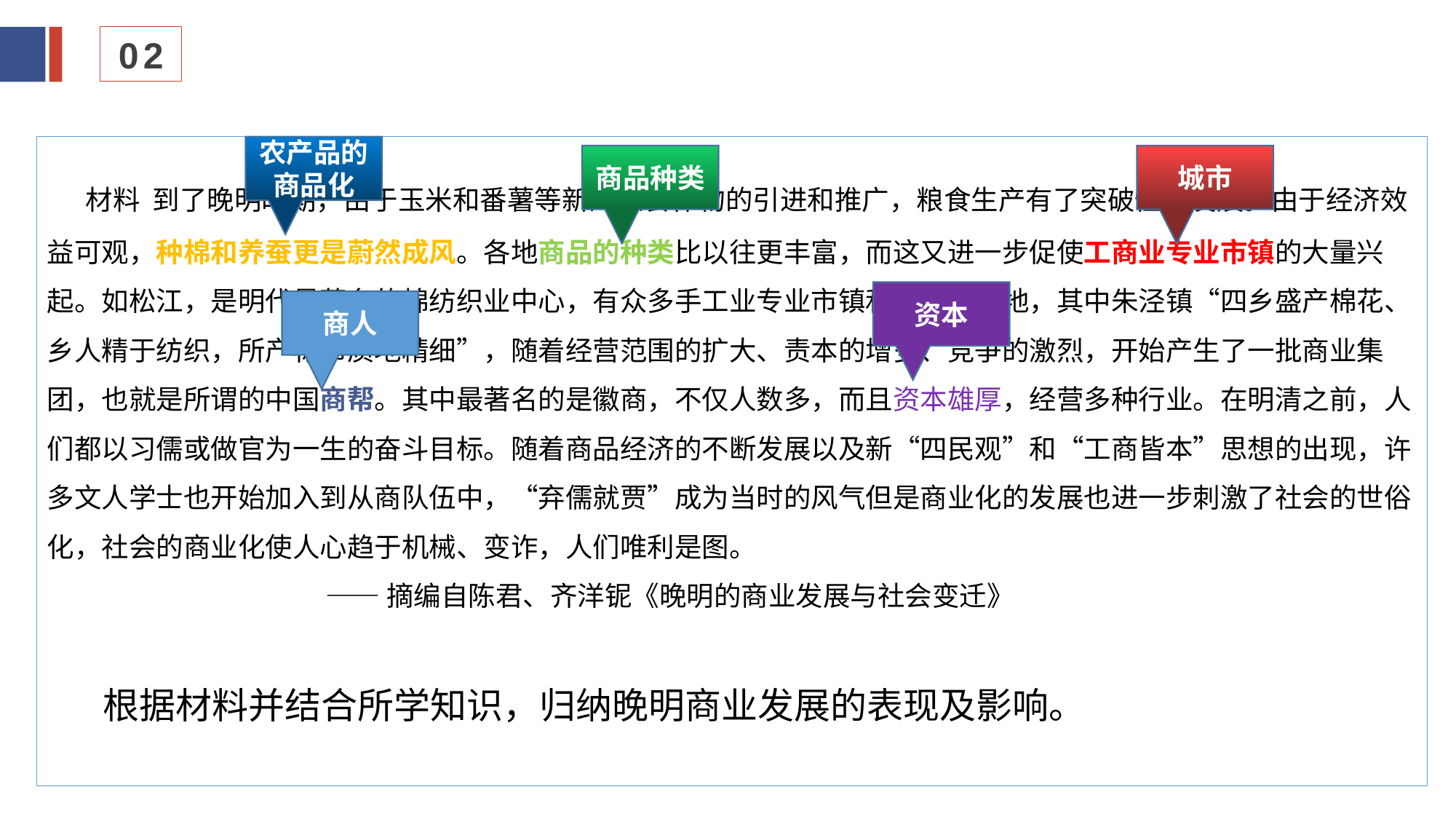

02

   材料  到了晚明时期，由于玉米和番薯等新的粮食作物的引进和推广，粮食生产有了突破性的发展。由于经济效益可观，种棉和养蚕更是蔚然成风。各地商品的种类比以往更丰富，而这又进一步促使工商业专业市镇的大量兴起。如松江，是明代最著名的棉纺织业中心，有众多手工业专业市镇和商品集散地，其中朱泾镇“四乡盛产棉花、乡人精于纺织，所产标布质地精细”，随着经营范围的扩大、责本的增多、竞争的激烈，开始产生了一批商业集团，也就是所谓的中国商帮。其中最著名的是徽商，不仅人数多，而且资本雄厚，经营多种行业。在明清之前，人们都以习儒或做官为一生的奋斗目标。随着商品经济的不断发展以及新“四民观”和“工商皆本”思想的出现，许多文人学士也开始加入到从商队伍中，“弃儒就贾”成为当时的风气但是商业化的发展也进一步刺激了社会的世俗化，社会的商业化使人心趋于机械、变诈，人们唯利是图。
                                             ——摘编自陈君、齐洋铌《晚明的商业发展与社会变迁》

        根据材料并结合所学知识，归纳晚明商业发展的表现及影响。
农产品的商品化
商品种类
城市
资本
商人